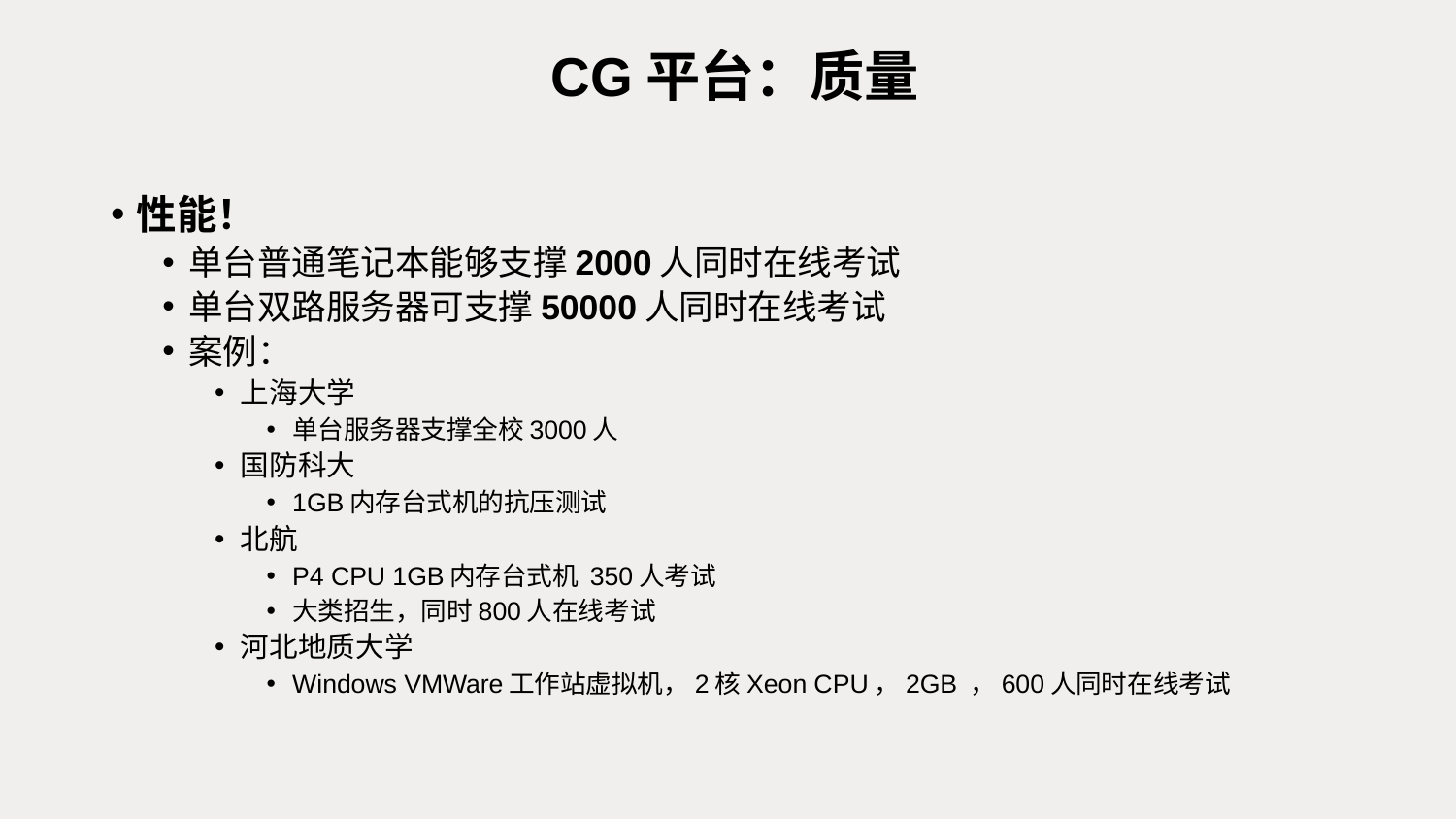

CG平台：质量
性能！
单台普通笔记本能够支撑2000人同时在线考试
单台双路服务器可支撑50000人同时在线考试
案例：
上海大学
单台服务器支撑全校3000人
国防科大
1GB内存台式机的抗压测试
北航
P4 CPU 1GB内存台式机 350人考试
大类招生，同时800人在线考试
河北地质大学
Windows VMWare工作站虚拟机，2核Xeon CPU，2GB ，600人同时在线考试